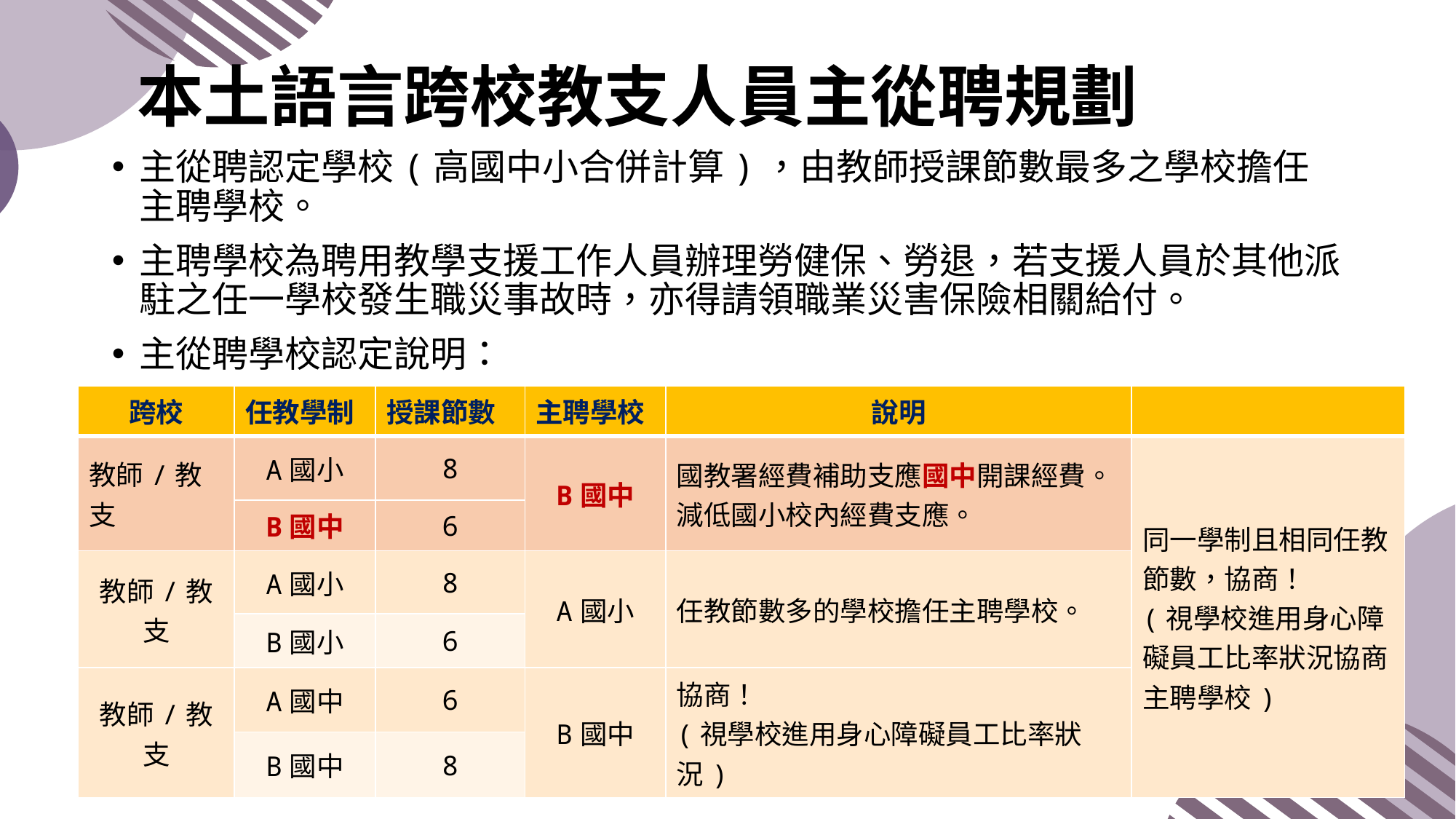

# 本土語言跨校教支人員主從聘規劃
主從聘認定學校(高國中小合併計算)，由教師授課節數最多之學校擔任主聘學校。
主聘學校為聘用教學支援工作人員辦理勞健保、勞退，若支援人員於其他派駐之任一學校發生職災事故時，亦得請領職業災害保險相關給付。
主從聘學校認定說明：

| 跨校 | 任教學制 | 授課節數 | 主聘學校 | 說明 |  |
| --- | --- | --- | --- | --- | --- |
| 教師/教支 | A國小 | 8 | B國中 | 國教署經費補助支應國中開課經費。 減低國小校內經費支應。 | 同一學制且相同任教節數，協商！ (視學校進用身心障礙員工比率狀況協商主聘學校) |
|  | B國中 | 6 |  |  |  |
| 教師/教支 | A國小 | 8 | A國小 | 任教節數多的學校擔任主聘學校。 |  |
|  | B國小 | 6 |  |  |  |
| 教師/教支 | A國中 | 6 | B國中 | 協商！ (視學校進用身心障礙員工比率狀況) |  |
|  | B國中 | 8 |  |  |  |